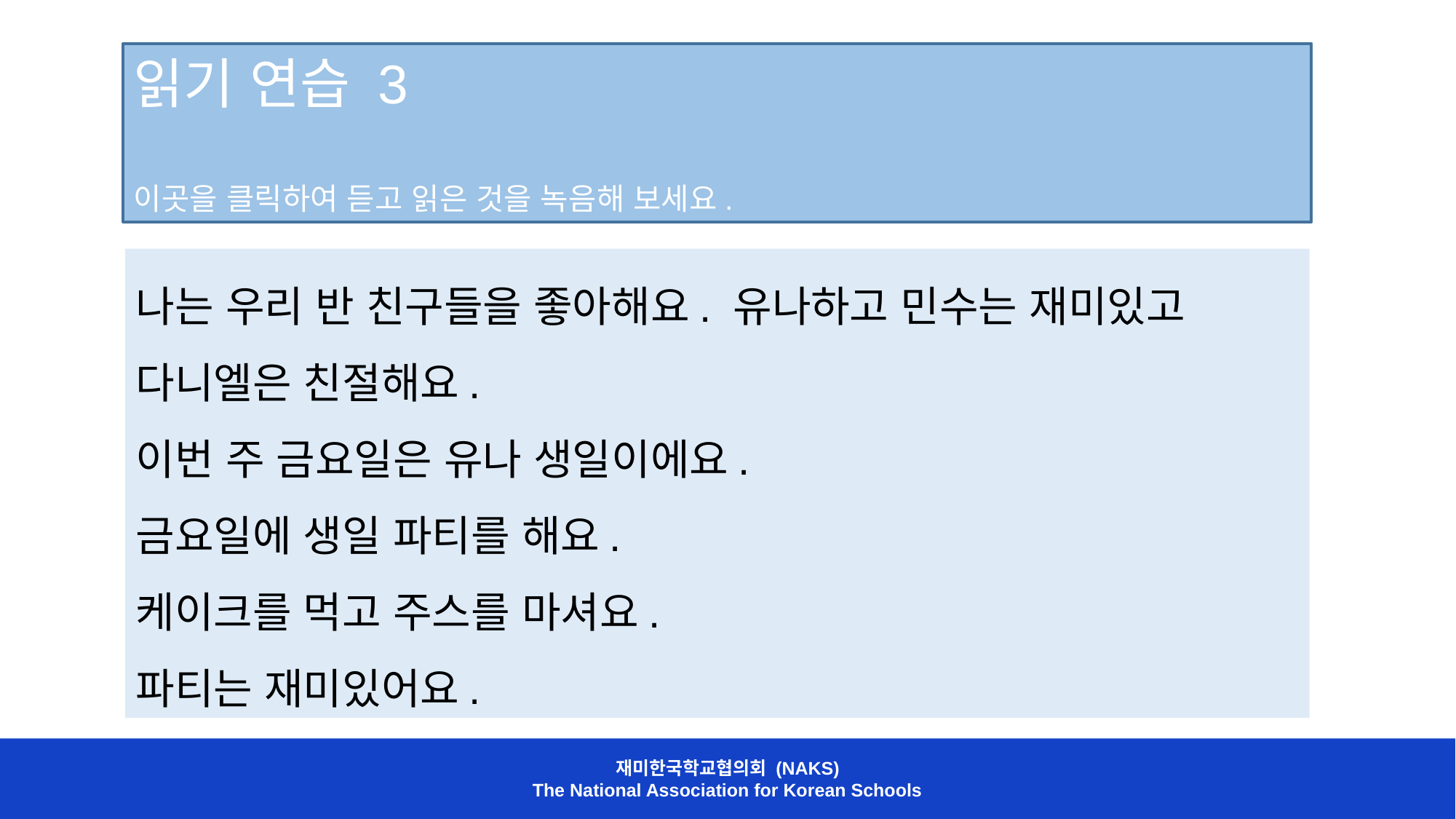

읽기 연습 3

이곳을 클릭하여 듣고 읽은 것을 녹음해 보세요.
나는 우리 반 친구들을 좋아해요. 유나하고 민수는 재미있고 다니엘은 친절해요.
이번 주 금요일은 유나 생일이에요.
금요일에 생일 파티를 해요.
케이크를 먹고 주스를 마셔요.
파티는 재미있어요.
재미한국학교협의회 (NAKS)
The National Association for Korean Schools